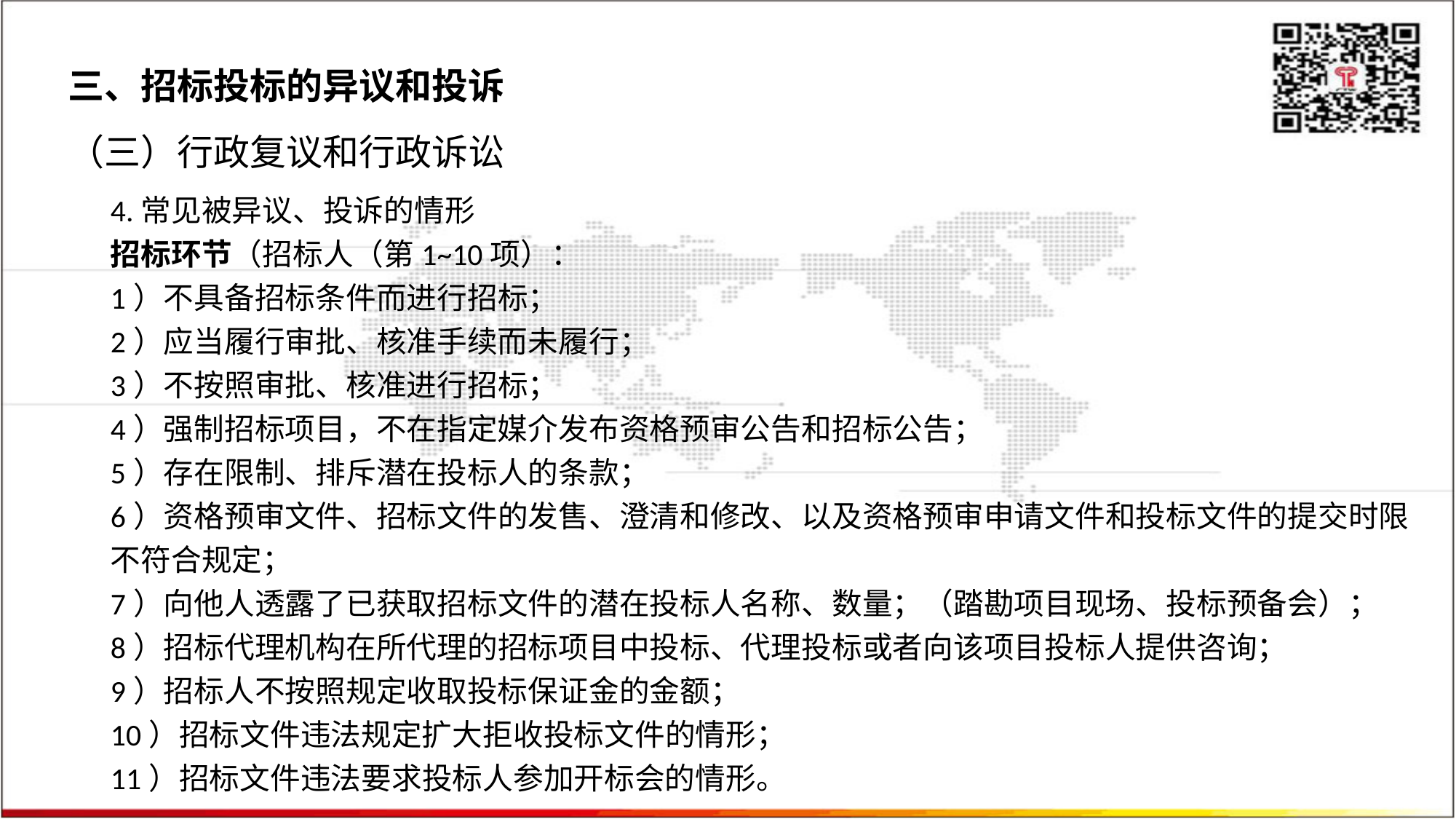

三、招标投标的异议和投诉
（三）行政复议和行政诉讼
4.常见被异议、投诉的情形
招标环节（招标人（第1~10项）：
1）不具备招标条件而进行招标；
2）应当履行审批、核准手续而未履行；
3）不按照审批、核准进行招标；
4）强制招标项目，不在指定媒介发布资格预审公告和招标公告；
5）存在限制、排斥潜在投标人的条款；
6）资格预审文件、招标文件的发售、澄清和修改、以及资格预审申请文件和投标文件的提交时限不符合规定；
7）向他人透露了已获取招标文件的潜在投标人名称、数量；（踏勘项目现场、投标预备会）；
8）招标代理机构在所代理的招标项目中投标、代理投标或者向该项目投标人提供咨询；
9）招标人不按照规定收取投标保证金的金额；
10）招标文件违法规定扩大拒收投标文件的情形；
11）招标文件违法要求投标人参加开标会的情形。